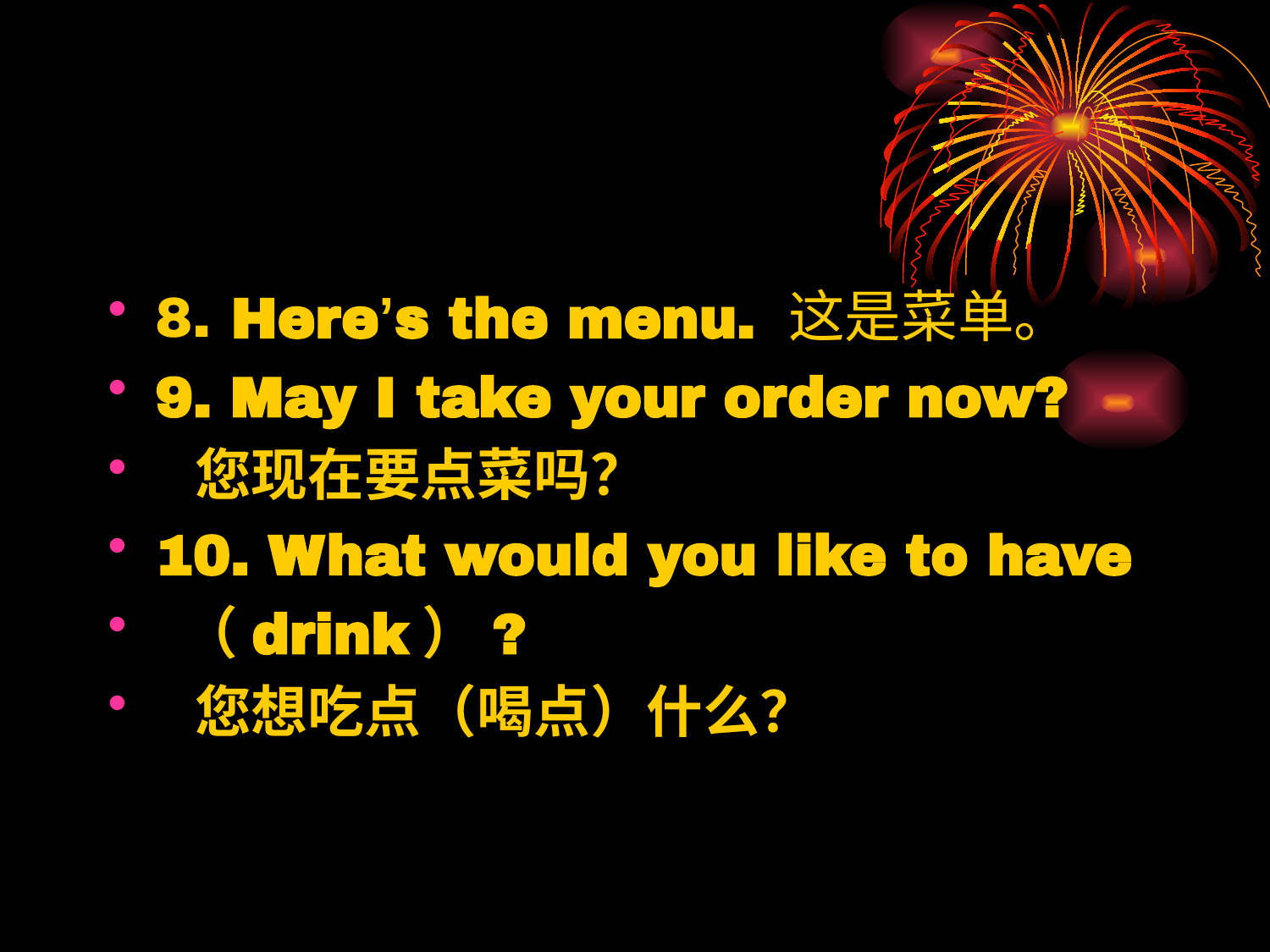

8. Here’s the menu. 这是菜单。
9. May I take your order now?
  您现在要点菜吗？
10. What would you like to have
 （drink）?
  您想吃点（喝点）什么？